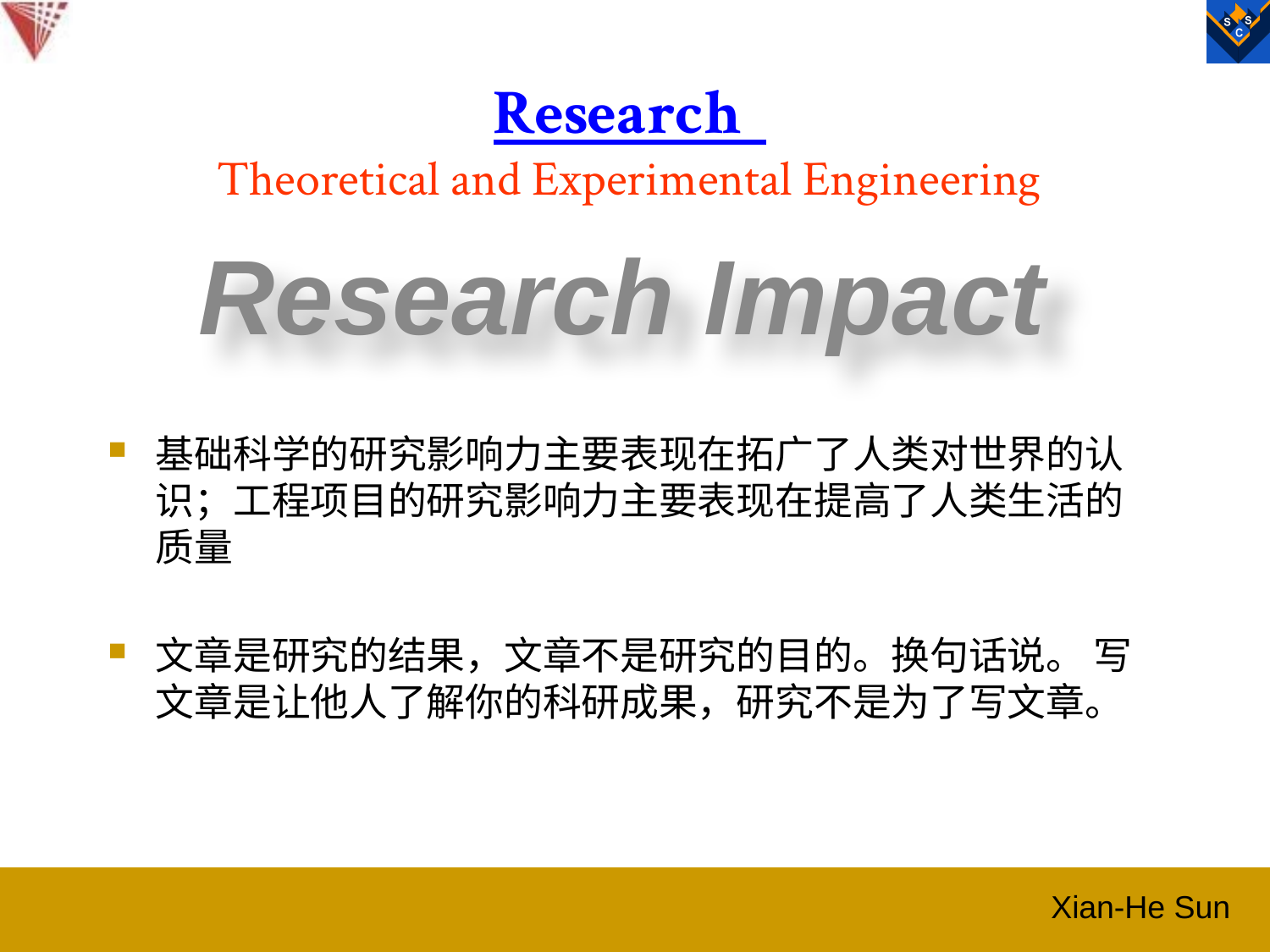

# Research Theoretical and Experimental Engineering
Research Impact
基础科学的研究影响力主要表现在拓广了人类对世界的认识；工程项目的研究影响力主要表现在提高了人类生活的质量

文章是研究的结果，文章不是研究的目的。换句话说。 写文章是让他人了解你的科研成果，研究不是为了写文章。

Xian-He Sun